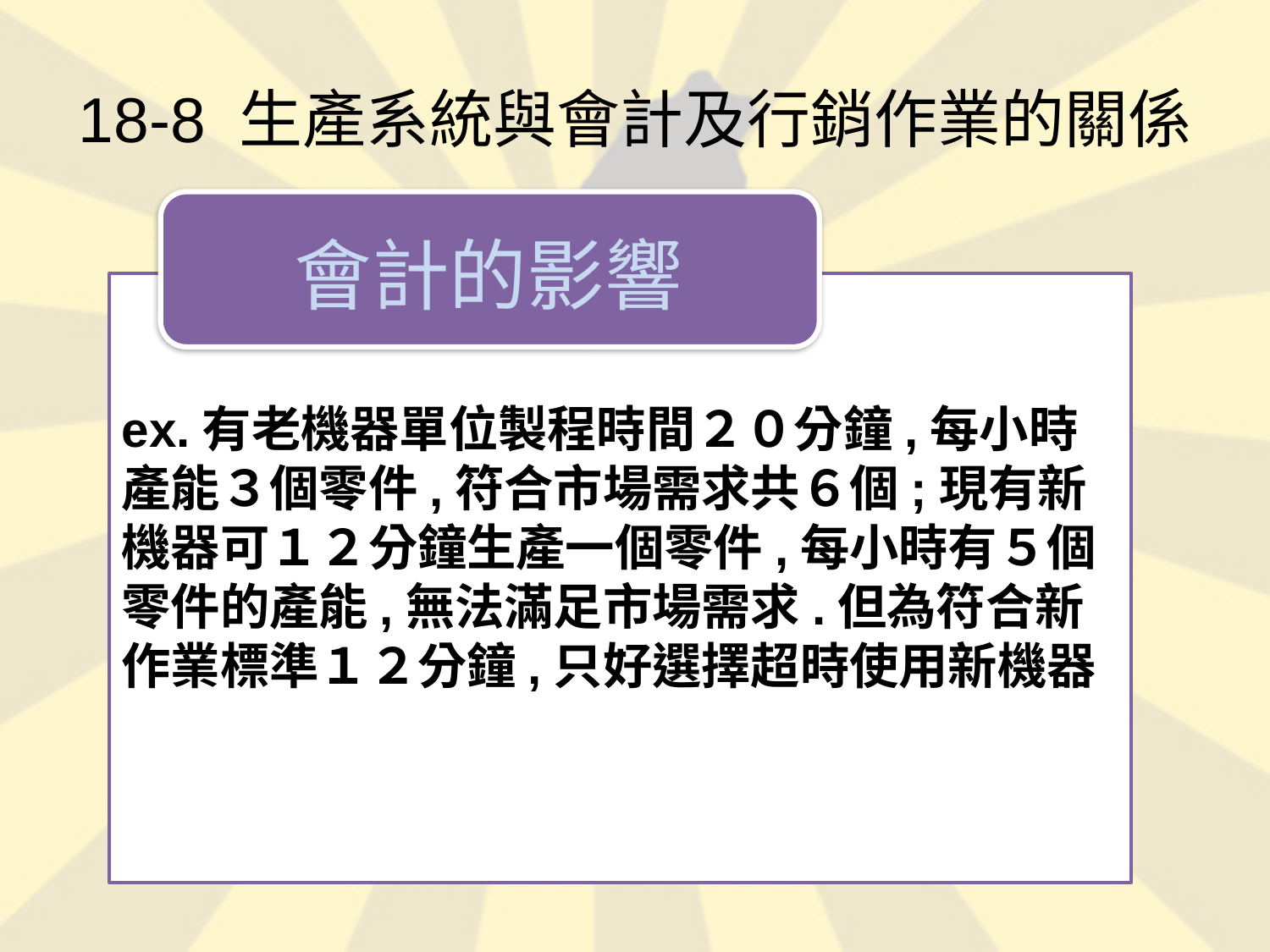

# 18-8 生產系統與會計及行銷作業的關係

會計的影響

ex.有老機器單位製程時間２０分鐘,每小時產能３個零件,符合市場需求共６個;現有新機器可１２分鐘生產一個零件,每小時有５個零件的產能,無法滿足市場需求.但為符合新作業標準１２分鐘,只好選擇超時使用新機器